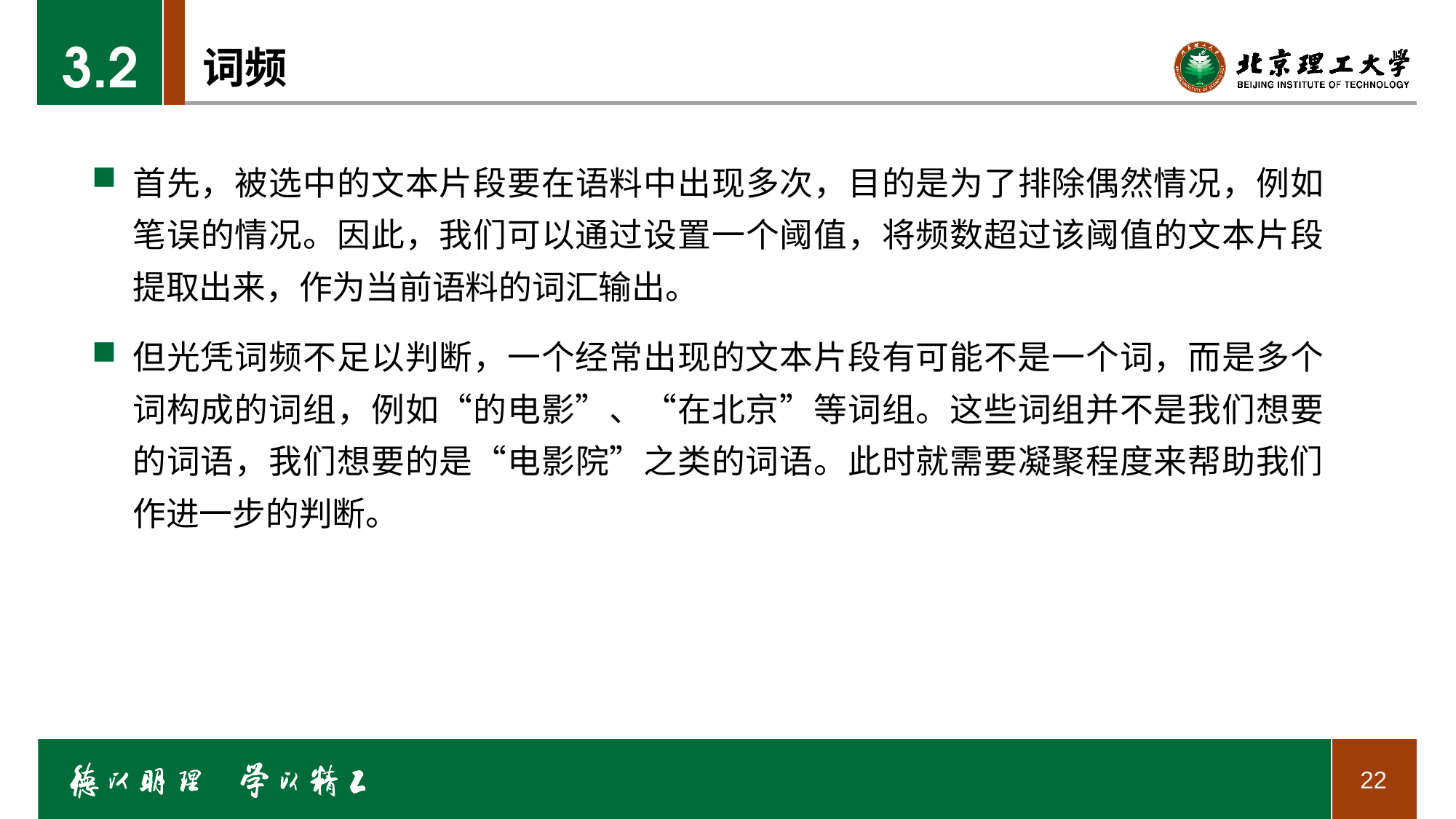

3.2
# 词频
首先，被选中的文本片段要在语料中出现多次，目的是为了排除偶然情况，例如笔误的情况。因此，我们可以通过设置一个阈值，将频数超过该阈值的文本片段提取出来，作为当前语料的词汇输出。
但光凭词频不足以判断，一个经常出现的文本片段有可能不是一个词，而是多个词构成的词组，例如“的电影”、“在北京”等词组。这些词组并不是我们想要的词语，我们想要的是“电影院”之类的词语。此时就需要凝聚程度来帮助我们作进一步的判断。